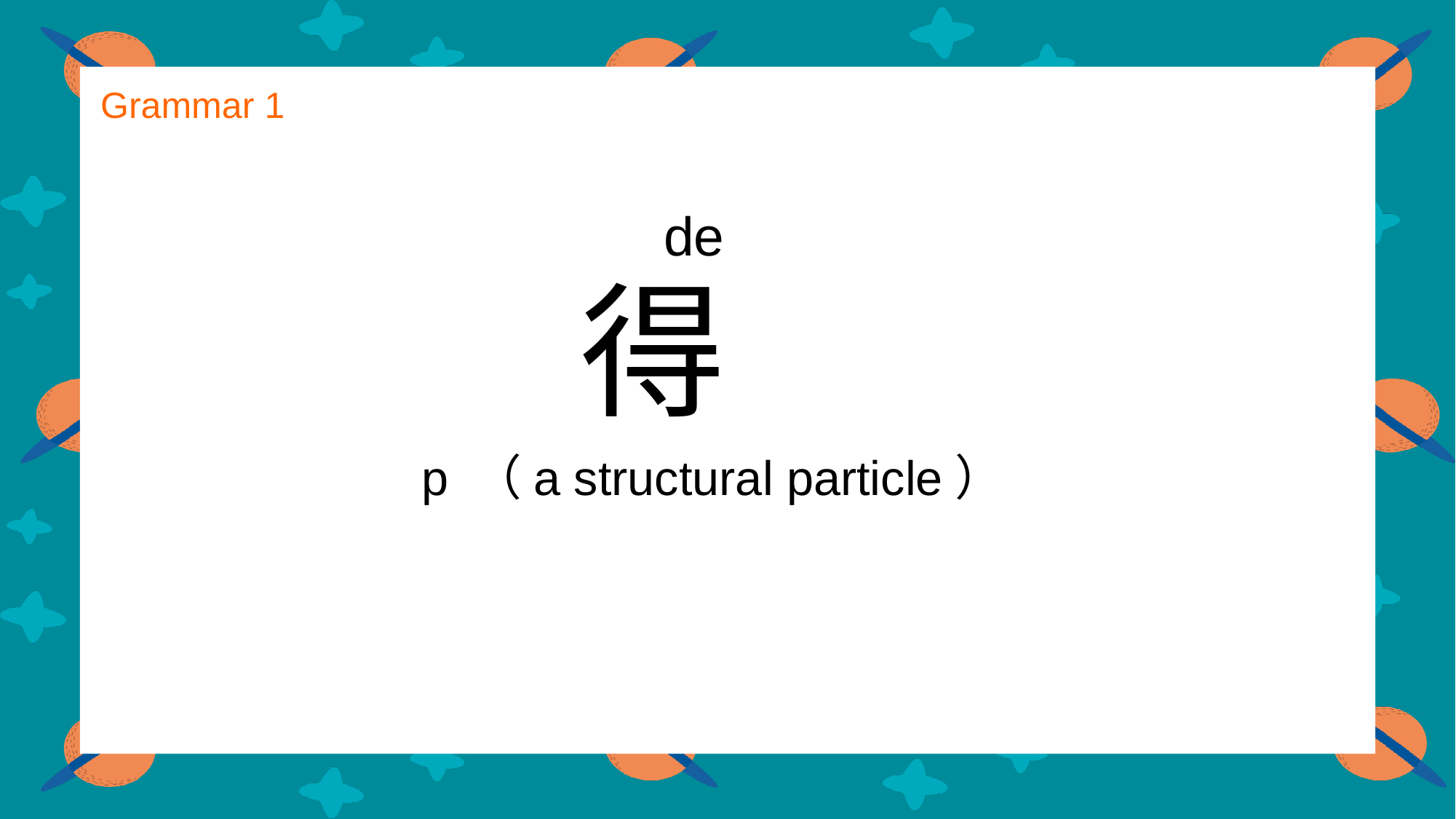

Grammar 1
de
         得
          p （a structural particle）